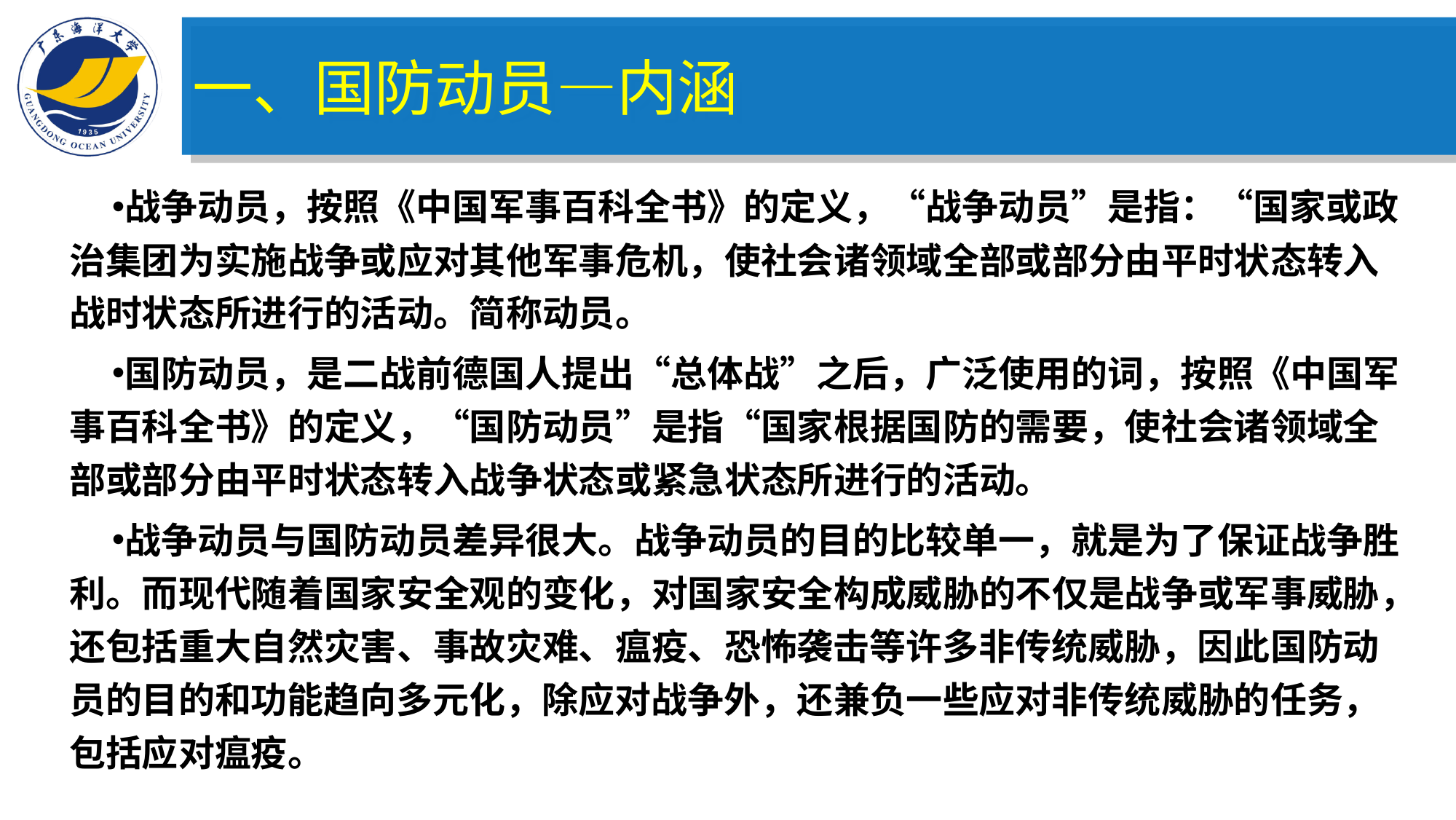

一、国防动员—内涵
战争动员，按照《中国军事百科全书》的定义，“战争动员”是指：“国家或政治集团为实施战争或应对其他军事危机，使社会诸领域全部或部分由平时状态转入战时状态所进行的活动。简称动员。
国防动员，是二战前德国人提出“总体战”之后，广泛使用的词，按照《中国军事百科全书》的定义，“国防动员”是指“国家根据国防的需要，使社会诸领域全部或部分由平时状态转入战争状态或紧急状态所进行的活动。
战争动员与国防动员差异很大。战争动员的目的比较单一，就是为了保证战争胜利。而现代随着国家安全观的变化，对国家安全构成威胁的不仅是战争或军事威胁，还包括重大自然灾害、事故灾难、瘟疫、恐怖袭击等许多非传统威胁，因此国防动员的目的和功能趋向多元化，除应对战争外，还兼负一些应对非传统威胁的任务，包括应对瘟疫。